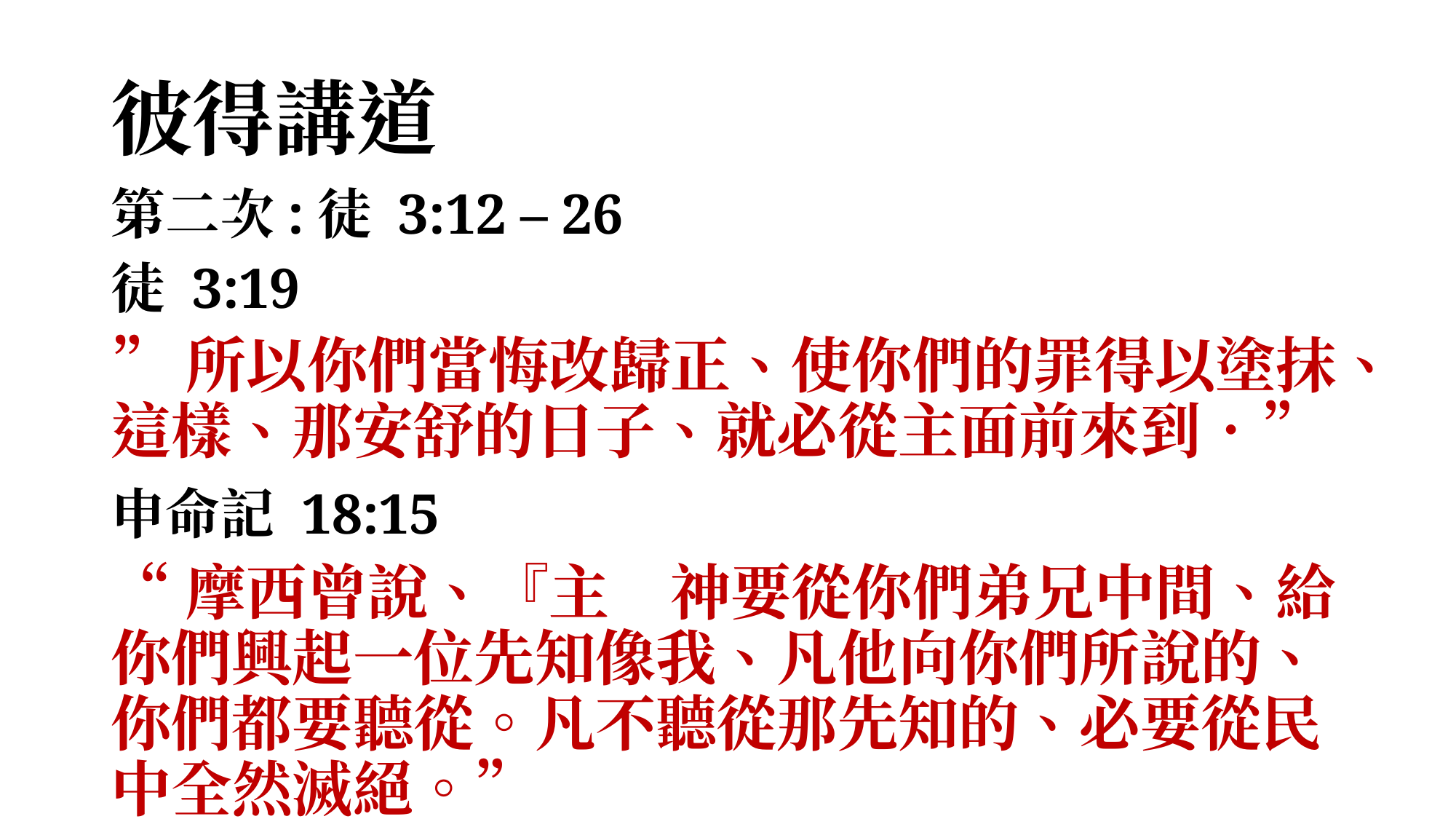

# 彼得講道
第二次:徒 3:12 – 26
徒 3:19
”所以你們當悔改歸正、使你們的罪得以塗抹、這樣、那安舒的日子、就必從主面前來到．”
申命記 18:15
“摩西曾說、『主　神要從你們弟兄中間、給你們興起一位先知像我、凡他向你們所說的、你們都要聽從。凡不聽從那先知的、必要從民中全然滅絕。”